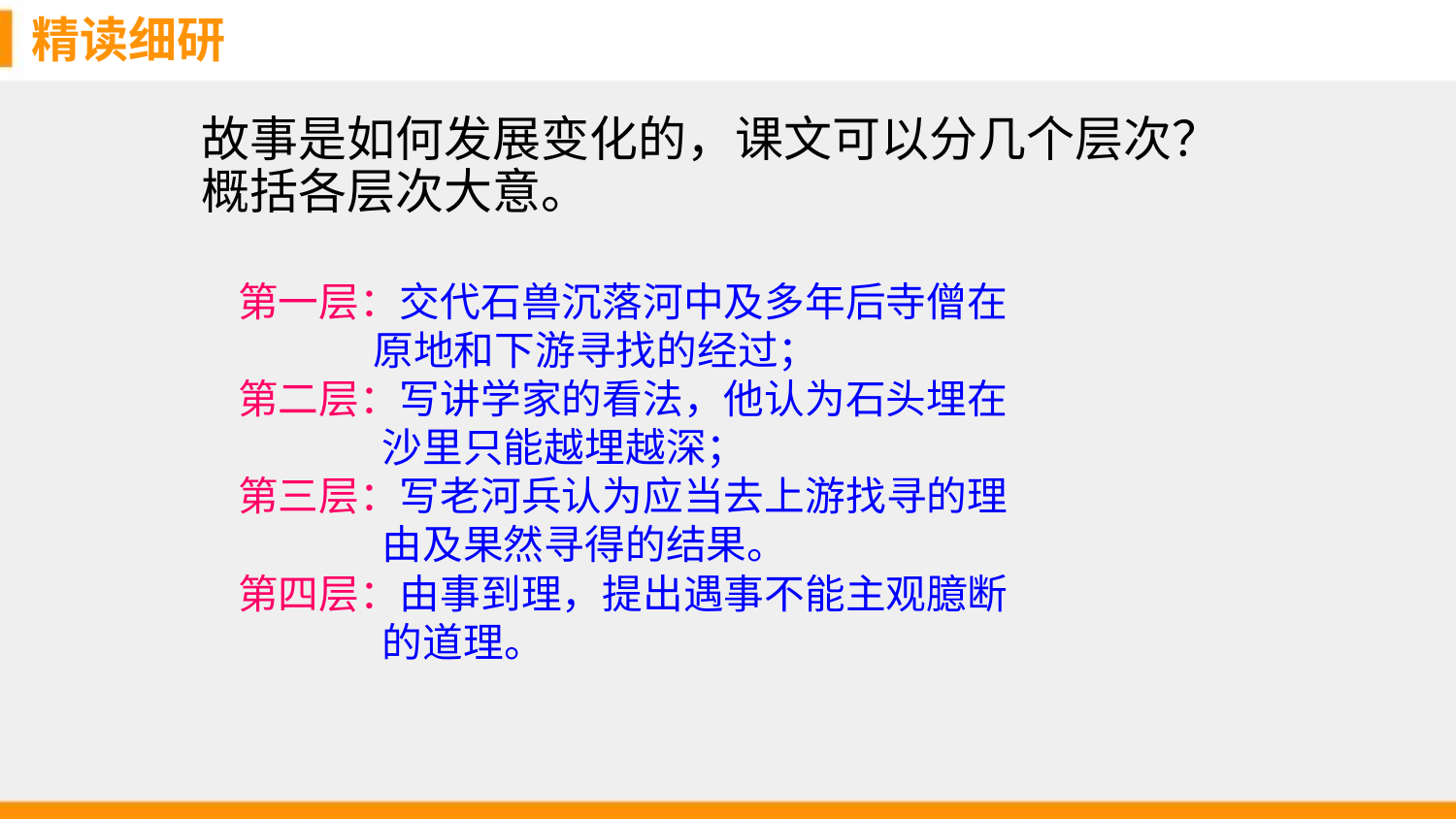

精读细研
故事是如何发展变化的，课文可以分几个层次？概括各层次大意。
第一层：交代石兽沉落河中及多年后寺僧在
              原地和下游寻找的经过；
第二层：写讲学家的看法，他认为石头埋在
               沙里只能越埋越深；
第三层：写老河兵认为应当去上游找寻的理
               由及果然寻得的结果。
第四层：由事到理，提出遇事不能主观臆断
               的道理。